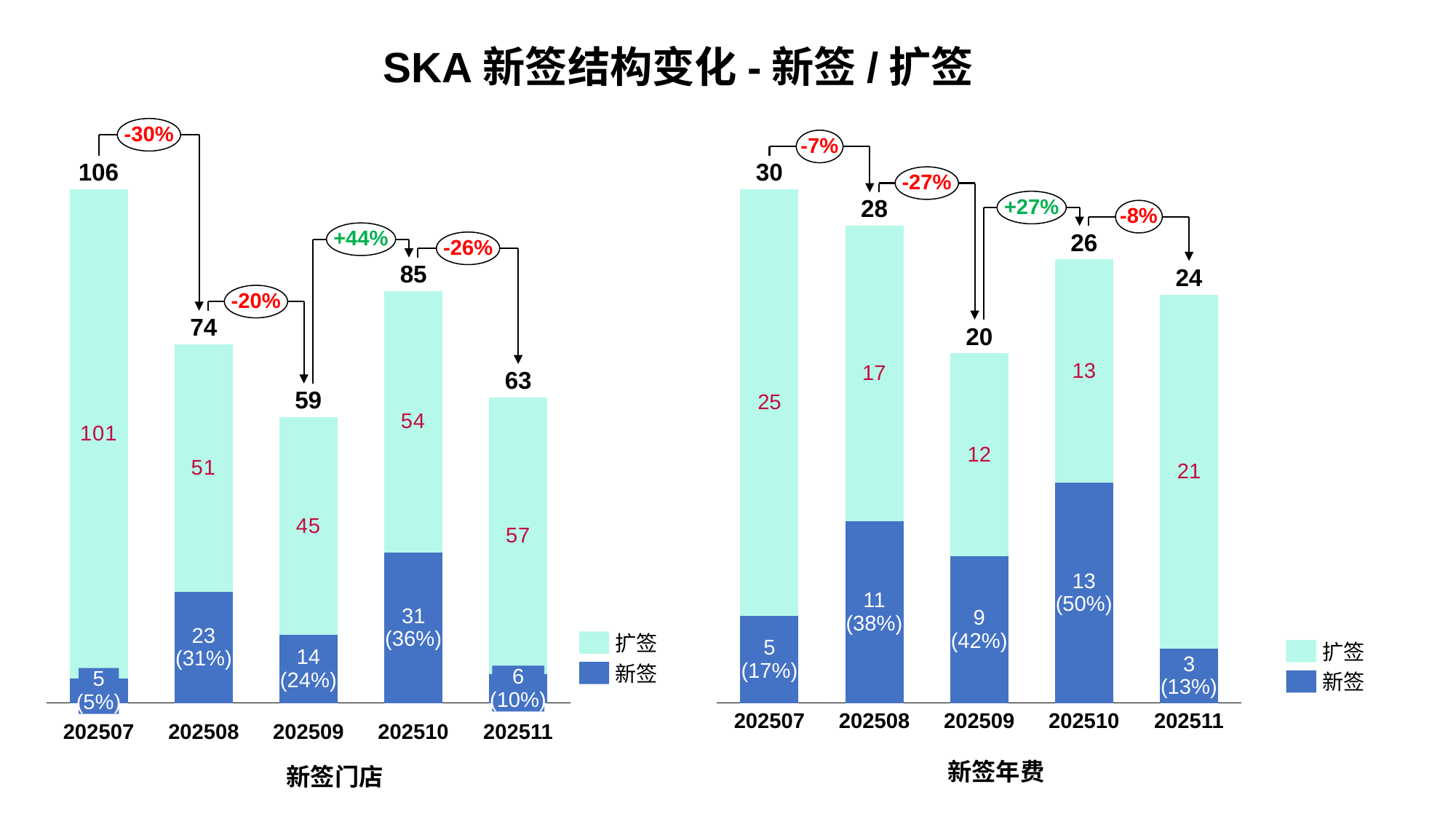

SKA新签结构变化-新签/扩签
-30%
-7%

### Chart

| Category |  |  |
|---|---|---|
106
30
-27%

### Chart

| Category |  |  |
|---|---|---|
+27%
28
-8%
+44%
26
-26%
85
24
-20%
74
20
13
17
63
59
25
12
21
13
(50%)
11
(38%)
31
(36%)
9
(42%)
23
(31%)

扩签
5
(17%)

扩签
14
(24%)
3
(13%)

新签
6
(10%)
5
(5%)

新签
202507
202508
202509
202510
202511
202507
202508
202509
202510
202511
新签年费
新签门店